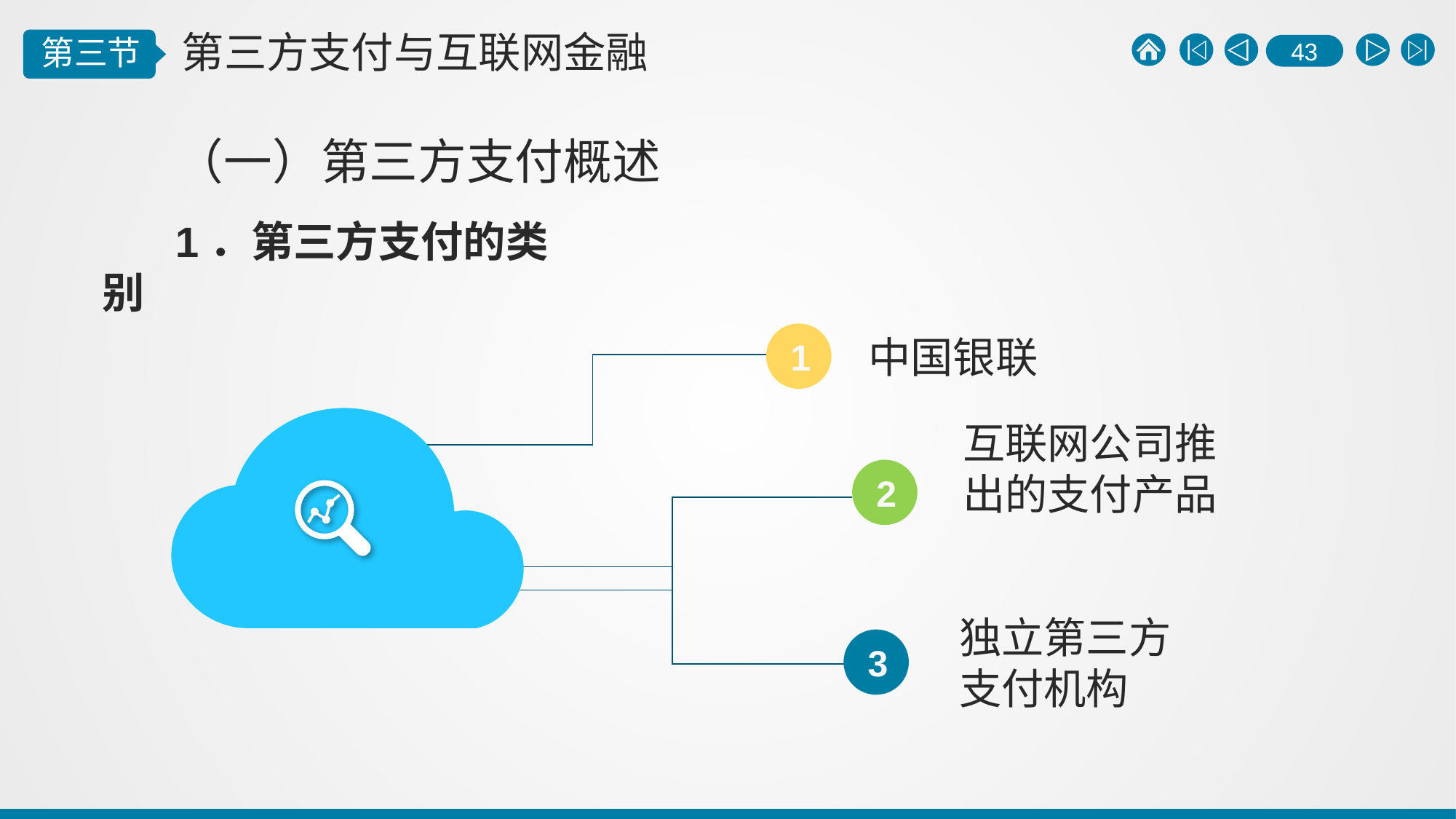

（一）第三方支付概述
1．第三方支付的类别

中国银联
1

互联网公司推出的支付产品

2

独立第三方支付机构

3